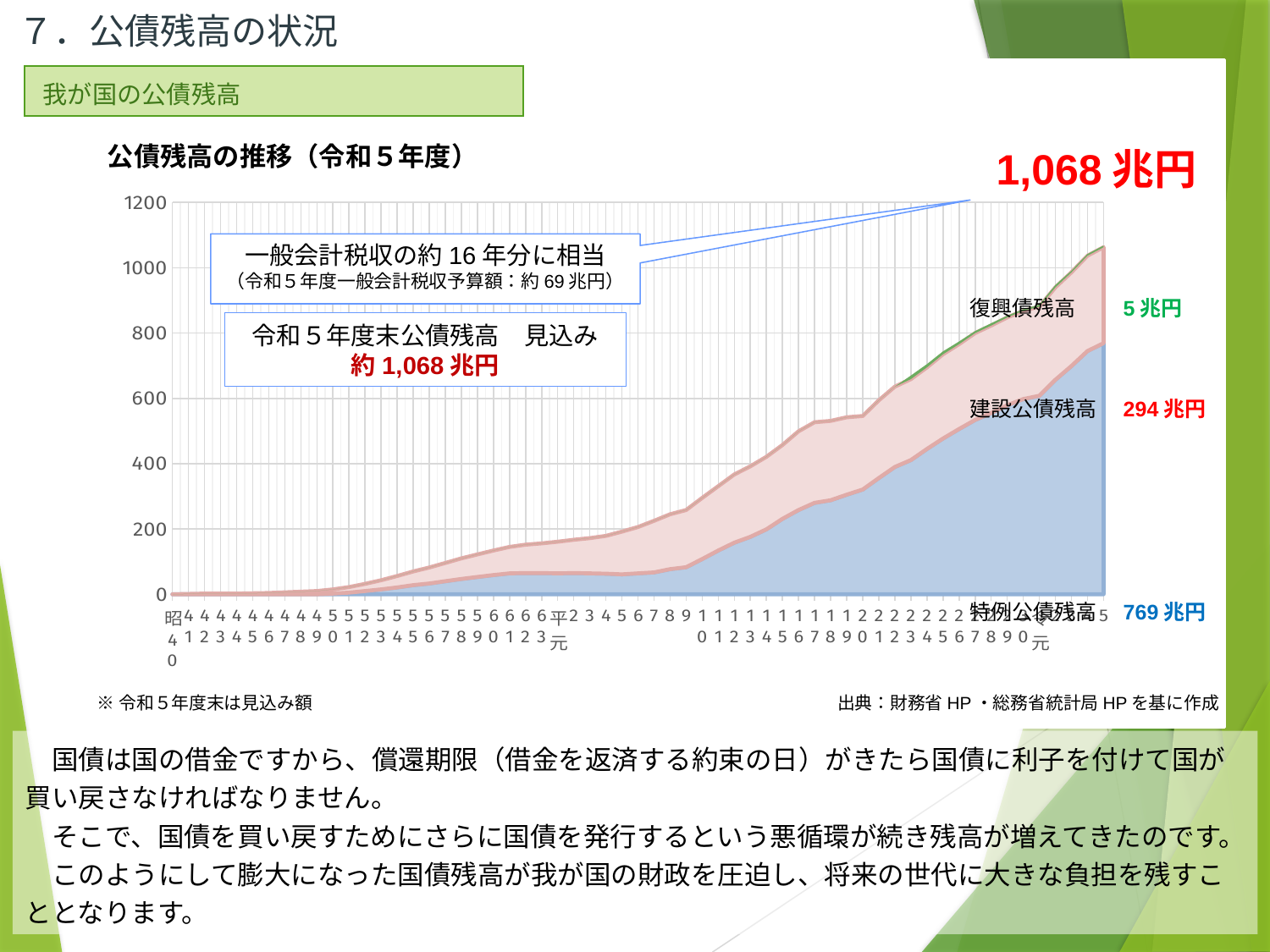

７．公債残高の状況

| 我が国の公債残高 |
| --- |
公債残高の推移（令和５年度）
　1,068兆円

復興債残高　　5兆円

建設公債残高　294兆円

特例公債残高　769兆円

### Chart

| Category | 系列 1 | 系列 2 | 系列 3 |
|---|---|---|---|
| 昭40 | 0.0 | 0.0 | 0.0 |
| 41 | 0.0 | 1.0 | 0.0 |
| 42 | 0.0 | 2.0 | 0.0 |
| 43 | 0.0 | 2.0 | 0.0 |
| 44 | 0.0 | 2.0 | 0.0 |
| 45 | 0.0 | 3.0 | 0.0 |
| 46 | 0.0 | 4.0 | 0.0 |
| 47 | 0.0 | 6.0 | 0.0 |
| 48 | 0.0 | 8.0 | 0.0 |
| 49 | 0.0 | 10.0 | 0.0 |
| 50 | 2.0 | 13.0 | 0.0 |
| 51 | 5.0 | 17.0 | None |
| 52 | 10.0 | 22.0 | None |
| 53 | 15.0 | 28.0 | None |
| 54 | 21.0 | 35.0 | None |
| 55 | 28.0 | 42.0 | None |
| 56 | 33.0 | 49.0 | None |
| 57 | 40.0 | 56.0 | None |
| 58 | 47.0 | 63.0 | None |
| 59 | 53.0 | 69.0 | None |
| 60 | 59.0 | 75.0 | None |
| 61 | 64.0 | 81.0 | None |
| 62 | 65.0 | 87.0 | None |
| 63 | 65.0 | 91.0 | None |
| 平元 | 64.0 | 97.0 | None |
| 2 | 65.0 | 102.0 | None |
| 3 | 64.0 | 108.0 | None |
| 4 | 63.0 | 116.0 | None |
| 5 | 61.0 | 131.0 | None |
| 6 | 64.0 | 142.0 | None |
| 7 | 67.0 | 158.0 | None |
| 8 | 77.0 | 168.0 | None |
| 9 | 83.0 | 175.0 | None |
| 10 | 108.0 | 187.0 | None |
| 11 | 134.0 | 197.0 | None |
| 12 | 158.0 | 209.0 | None |
| 13 | 176.0 | 216.0 | None |
| 14 | 199.0 | 222.0 | None |
| 15 | 231.0 | 226.0 | None |
| 16 | 258.0 | 241.0 | None |
| 17 | 280.0 | 247.0 | None |
| 18 | 288.0 | 243.0 | None |
| 19 | 305.0 | 237.0 | None |
| 20 | 321.0 | 225.0 | None |
| 21 | 356.0 | 238.0 | None |
| 22 | 390.0 | 246.0 | None |
| 23 | 411.0 | 248.0 | 11.0 |
| 24 | 445.0 | 250.0 | 10.0 |
| 25 | 477.0 | 258.0 | 9.0 |
| 26 | 506.0 | 260.0 | 8.0 |
| 27 | 534.0 | 266.0 | 6.0 |
| 28 | 555.0 | 268.0 | 7.0 |
| 29 | 579.0 | 269.0 | 5.0 |
| 30 | 598.0 | 270.0 | 5.0 |
| 令元 | 608.0 | 273.0 | 6.0 |
| 2 | 657.0 | 283.0 | 7.0 |
| 3 | 699.0 | 287.0 | 5.0 |
| 4 | 745.0 | 292.0 | 5.0 |
| 5 | 769.0 | 294.0 | 5.0 |
一般会計税収の約16年分に相当
（令和５年度一般会計税収予算額：約69兆円）
令和５年度末公債残高　見込み
約1,068兆円
※令和５年度末は見込み額
出典：財務省HP・総務省統計局HPを基に作成
　国債は国の借金ですから、償還期限（借金を返済する約束の日）がきたら国債に利子を付けて国が買い戻さなければなりません。
　そこで、国債を買い戻すためにさらに国債を発行するという悪循環が続き残高が増えてきたのです。
　このようにして膨大になった国債残高が我が国の財政を圧迫し、将来の世代に大きな負担を残すこととなります。